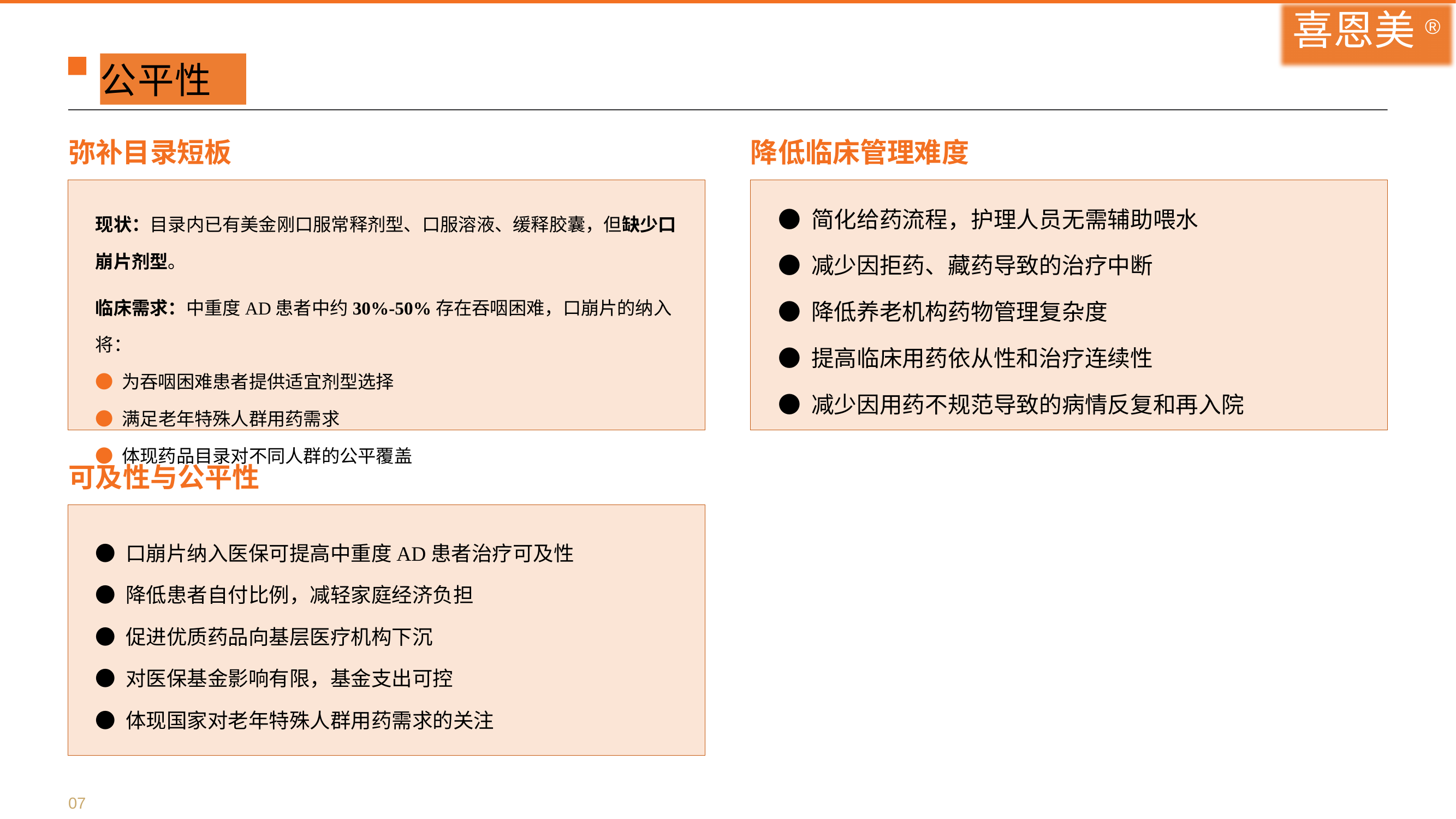

喜恩美®
公平性

弥补目录短板
降低临床管理难度

● 简化给药流程，护理人员无需辅助喂水
● 减少因拒药、藏药导致的治疗中断
● 降低养老机构药物管理复杂度
● 提高临床用药依从性和治疗连续性
● 减少因用药不规范导致的病情反复和再入院
现状：目录内已有美金刚口服常释剂型、口服溶液、缓释胶囊，但缺少口崩片剂型。
临床需求：中重度AD患者中约30%-50%存在吞咽困难，口崩片的纳入将：
● 为吞咽困难患者提供适宜剂型选择
● 满足老年特殊人群用药需求
● 体现药品目录对不同人群的公平覆盖
可及性与公平性

● 口崩片纳入医保可提高中重度AD患者治疗可及性
● 降低患者自付比例，减轻家庭经济负担
● 促进优质药品向基层医疗机构下沉
● 对医保基金影响有限，基金支出可控
● 体现国家对老年特殊人群用药需求的关注
07